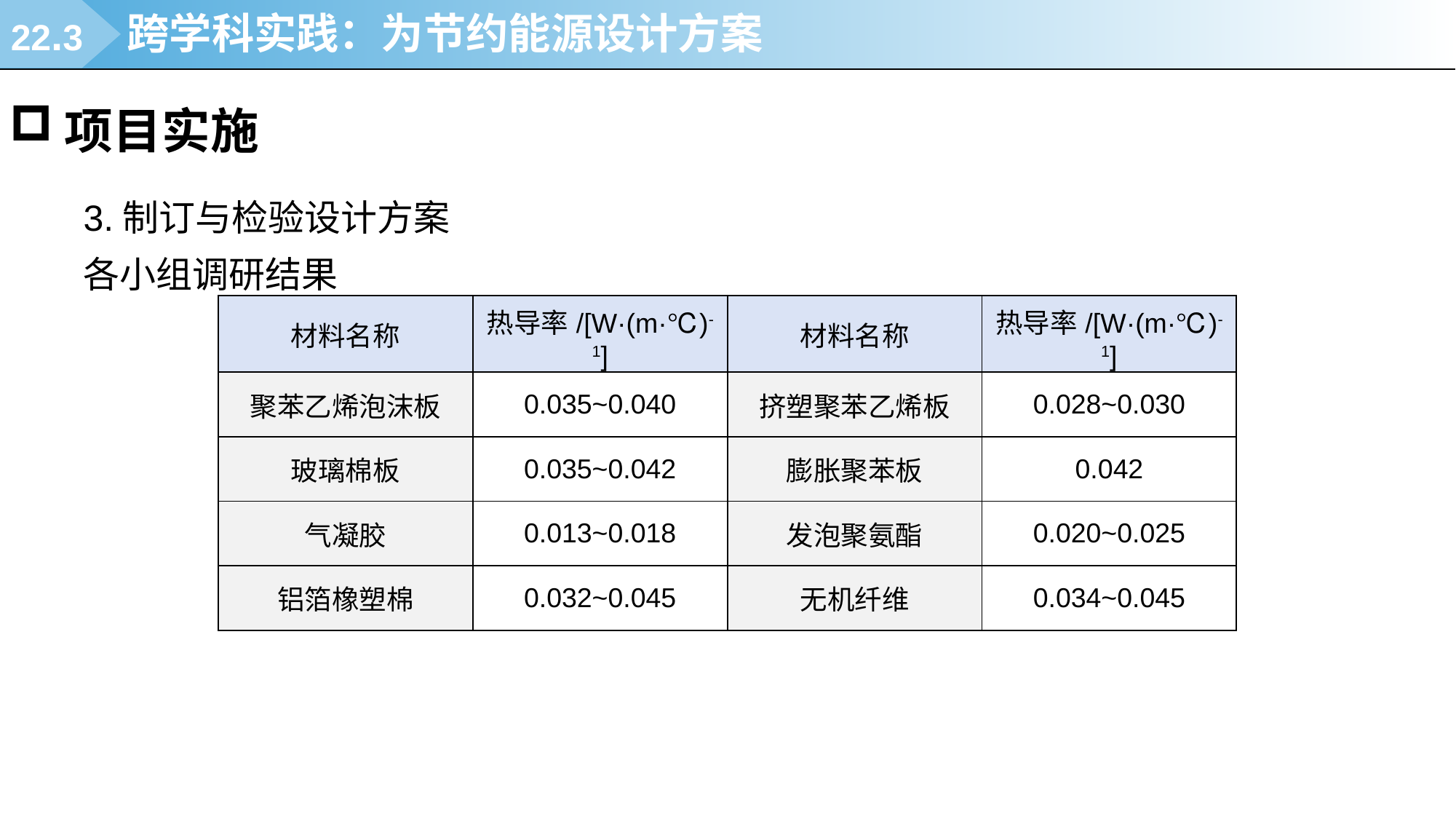

22.3
跨学科实践：为节约能源设计方案
项目实施
3.制订与检验设计方案
各小组调研结果
| 材料名称 | 热导率/[W·(m·℃)-1] | 材料名称 | 热导率/[W·(m·℃)-1] |
| --- | --- | --- | --- |
| 聚苯乙烯泡沫板 | 0.035~0.040 | 挤塑聚苯乙烯板 | 0.028~0.030 |
| 玻璃棉板 | 0.035~0.042 | 膨胀聚苯板 | 0.042 |
| 气凝胶 | 0.013~0.018 | 发泡聚氨酯 | 0.020~0.025 |
| 铝箔橡塑棉 | 0.032~0.045 | 无机纤维 | 0.034~0.045 |